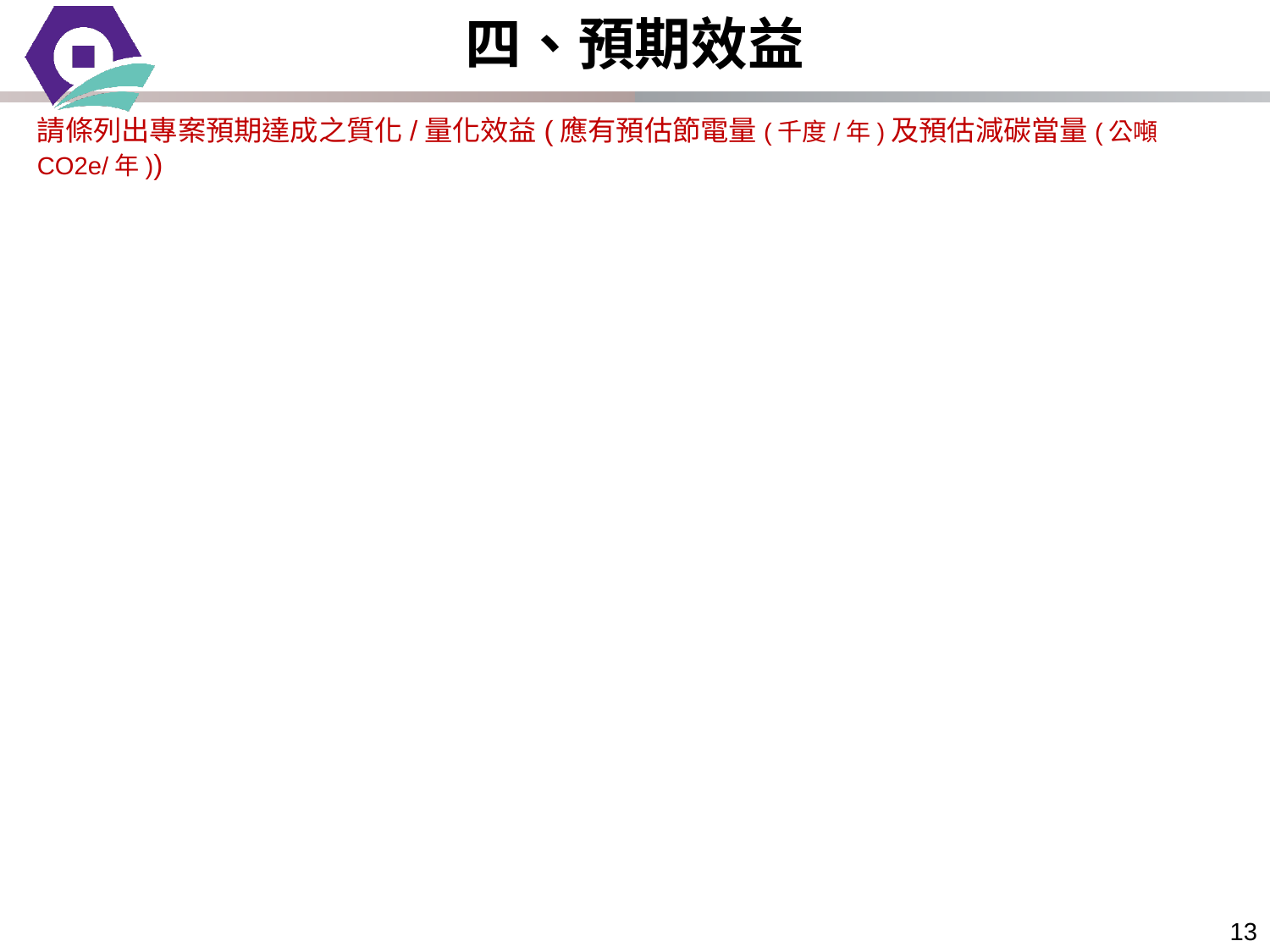

四、預期效益
請條列出專案預期達成之質化/量化效益(應有預估節電量(千度/年)及預估減碳當量(公噸CO2e/年))